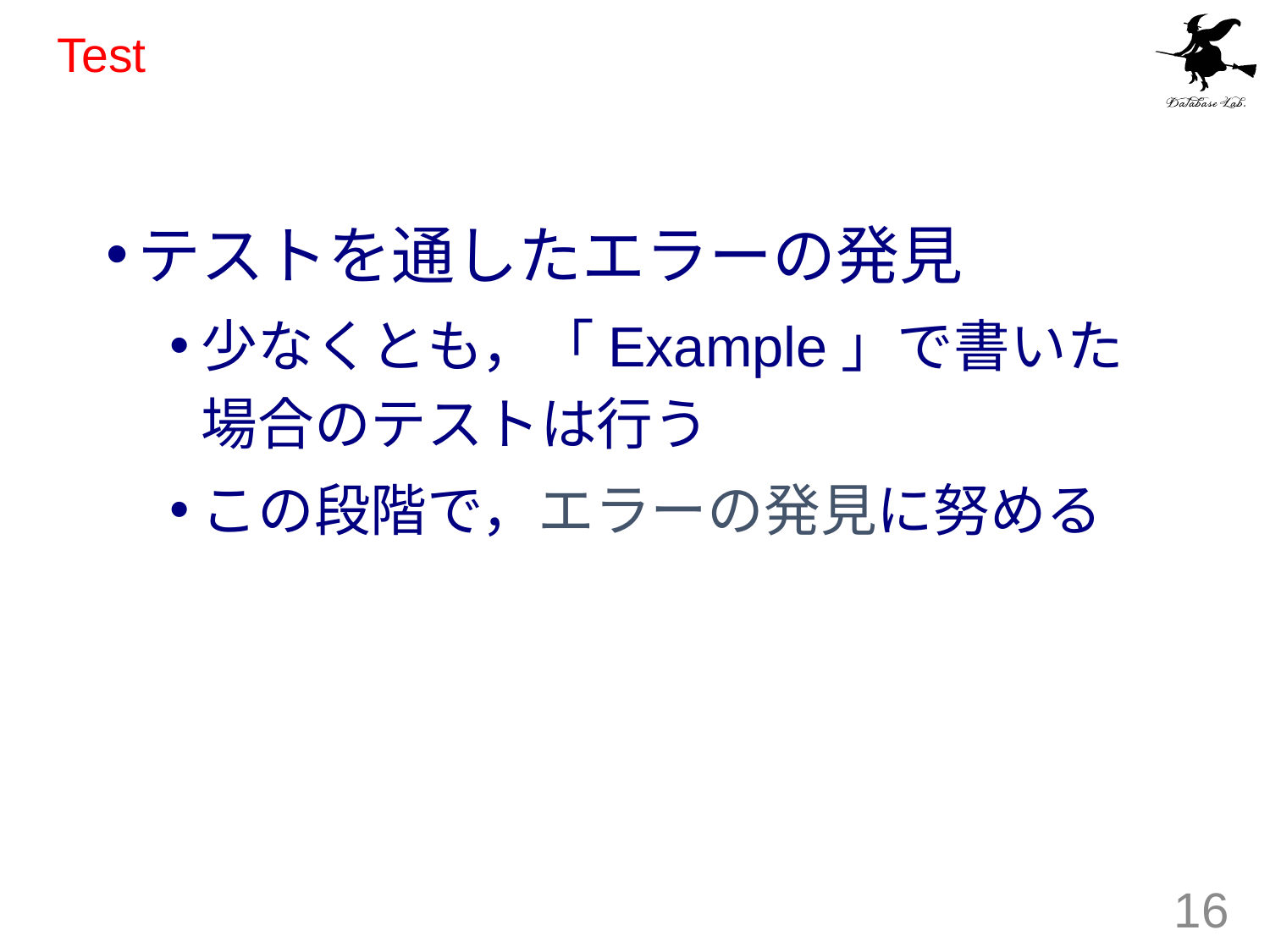

# Test
テストを通したエラーの発見
少なくとも，「Example」で書いた場合のテストは行う
この段階で，エラーの発見に努める

16